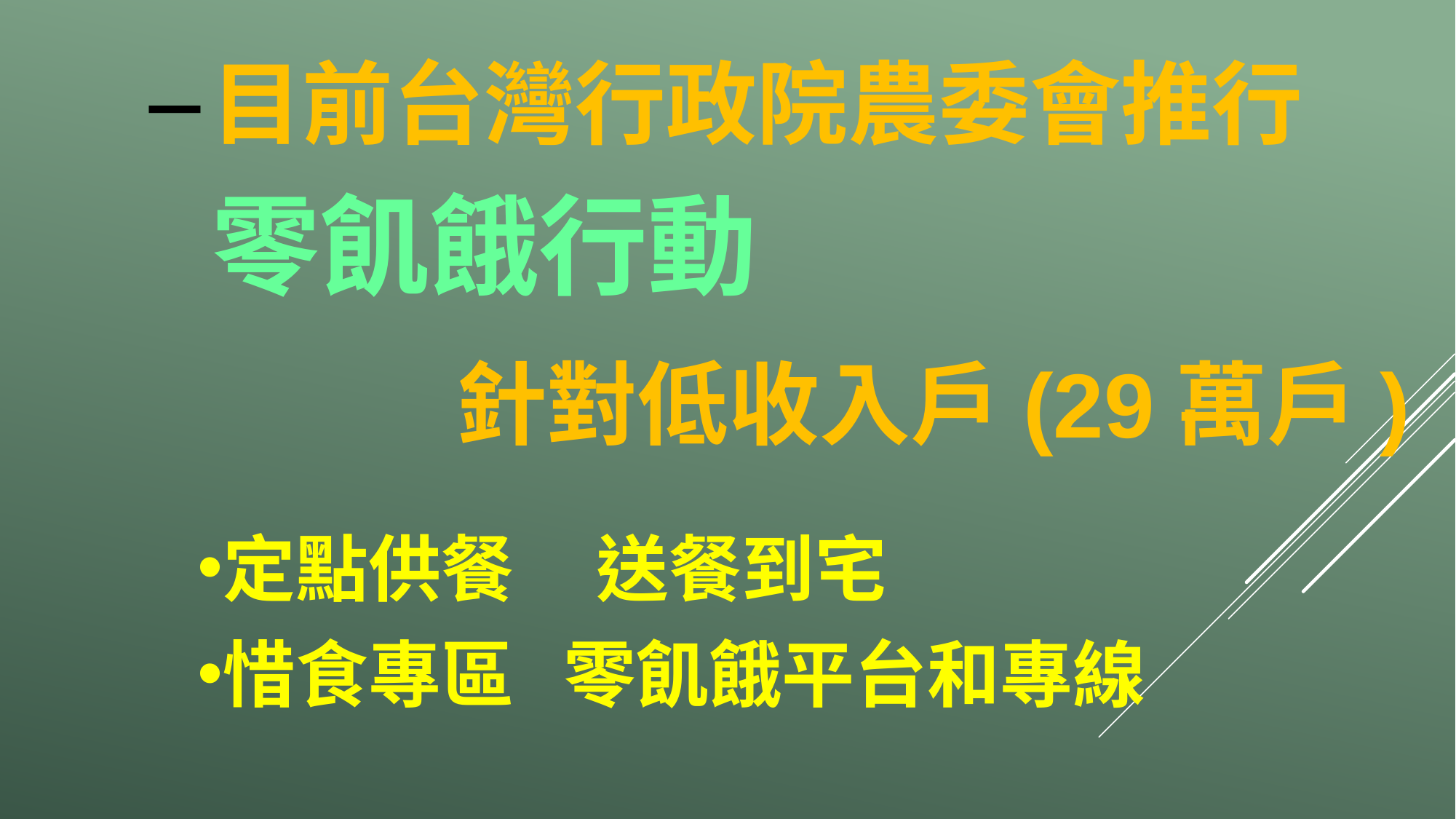

－目前台灣行政院農委會推行
零飢餓行動
針對低收入戶(29萬戶)

定點供餐     送餐到宅
惜食專區   零飢餓平台和專線